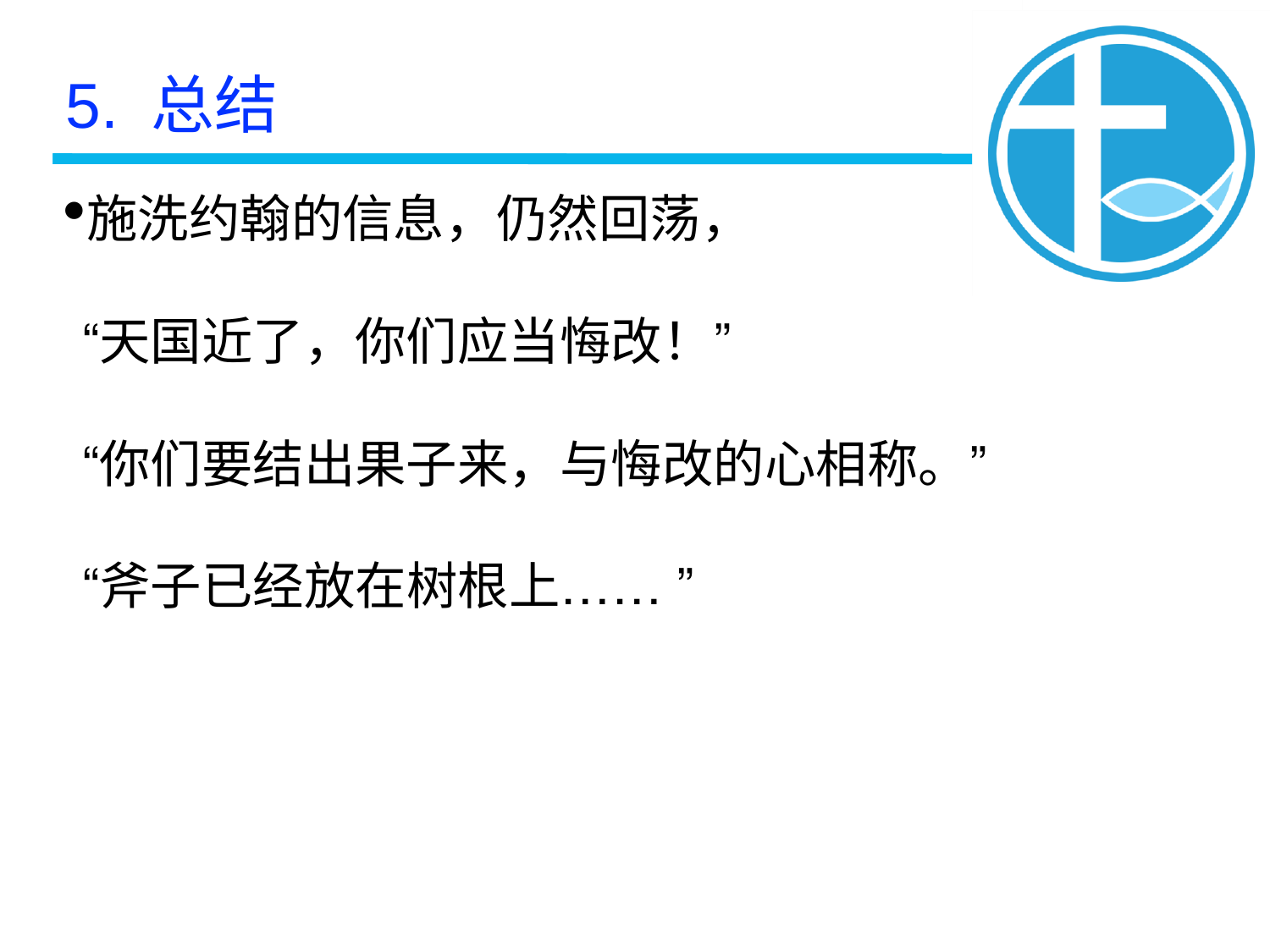

5. 总结
施洗约翰的信息，仍然回荡，
“天国近了，你们应当悔改！”
“你们要结出果子来，与悔改的心相称。”
“斧子已经放在树根上…… ”